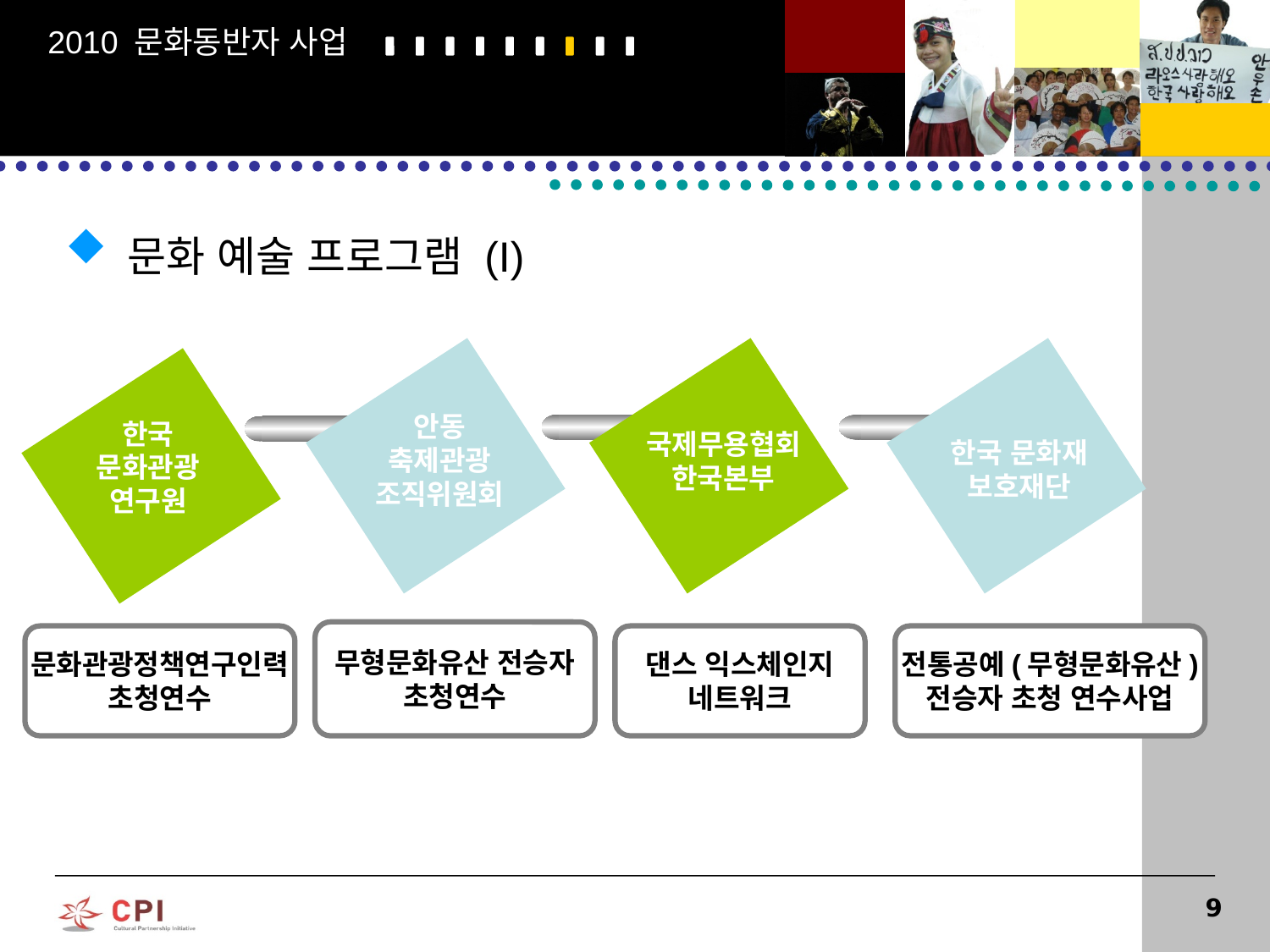

2010 문화동반자 사업

 문화 예술 프로그램 (I)

안동
축제관광
조직위원회

한국
문화관광
연구원
국제무용협회
한국본부
한국 문화재
보호재단

무형문화유산 전승자
초청연수
전통공예(무형문화유산)
전승자 초청 연수사업
문화관광정책연구인력
초청연수
댄스 익스체인지
네트워크
9